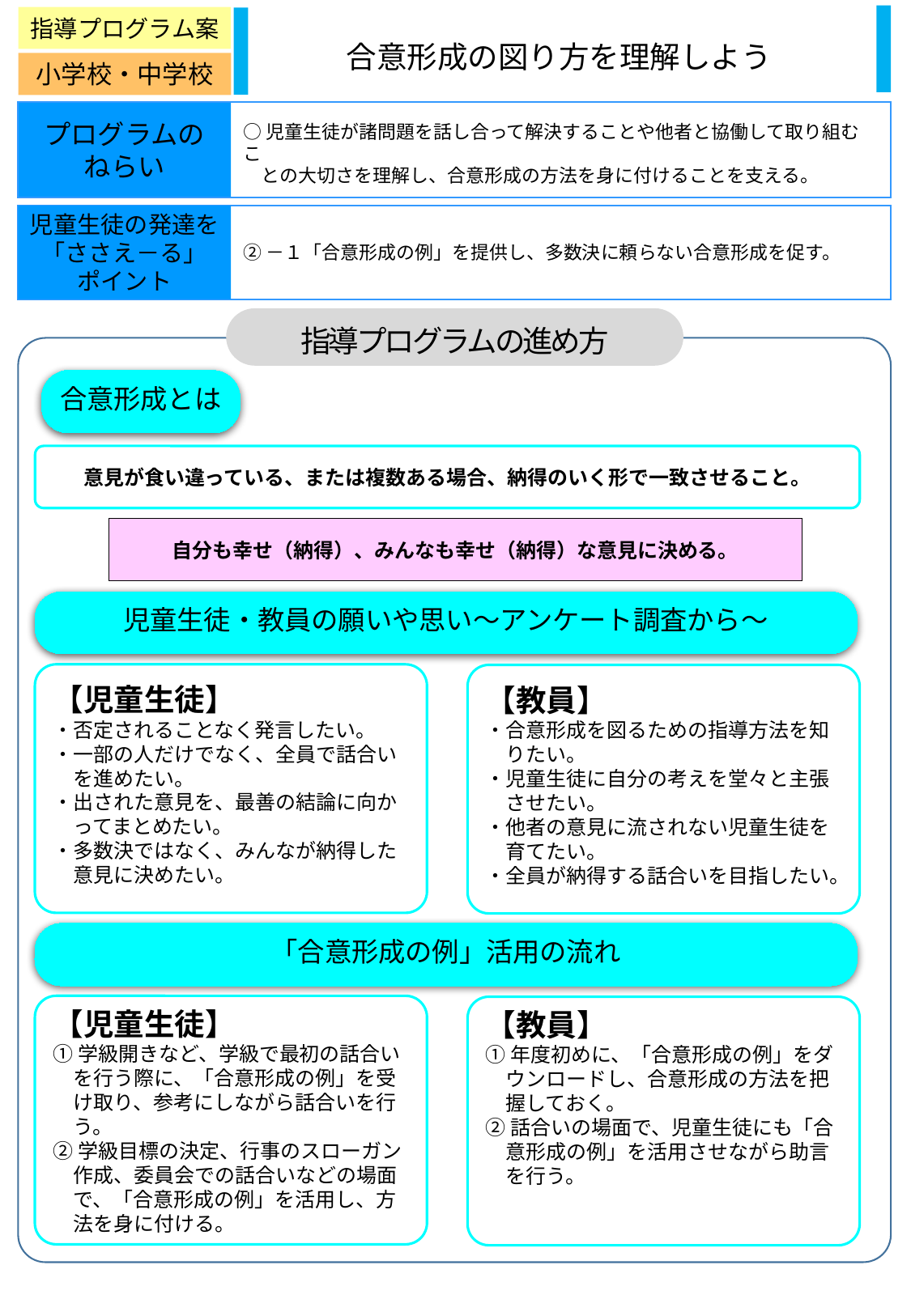

指導プログラム案

小学校・中学校
プログラムの
ねらい

児童生徒の発達を
「ささえ－る」
ポイント

指導プログラムの進め方

合意形成の図り方を理解しよう
○児童生徒が諸問題を話し合って解決することや他者と協働して取り組むこ
　との大切さを理解し、合意形成の方法を身に付けることを支える。
②－１「合意形成の例」を提供し、多数決に頼らない合意形成を促す。
合意形成とは
意見が食い違っている、または複数ある場合、納得のいく形で一致させること。
自分も幸せ（納得）、みんなも幸せ（納得）な意見に決める。
児童生徒・教員の願いや思い～アンケート調査から～
【児童生徒】
・否定されることなく発言したい。
・一部の人だけでなく、全員で話合い
　を進めたい。
・出された意見を、最善の結論に向か
　ってまとめたい。
・多数決ではなく、みんなが納得した
　意見に決めたい。
【教員】
・合意形成を図るための指導方法を知
　りたい。
・児童生徒に自分の考えを堂々と主張
　させたい。
・他者の意見に流されない児童生徒を
　育てたい。
・全員が納得する話合いを目指したい。
「合意形成の例」活用の流れ
【児童生徒】
①学級開きなど、学級で最初の話合い
　を行う際に、「合意形成の例」を受
　け取り、参考にしながら話合いを行
　う。
②学級目標の決定、行事のスローガン
　作成、委員会での話合いなどの場面
　で、「合意形成の例」を活用し、方
　法を身に付ける。
【教員】
①年度初めに、「合意形成の例」をダ
　ウンロードし、合意形成の方法を把
　握しておく。
②話合いの場面で、児童生徒にも「合
　意形成の例」を活用させながら助言
　を行う。